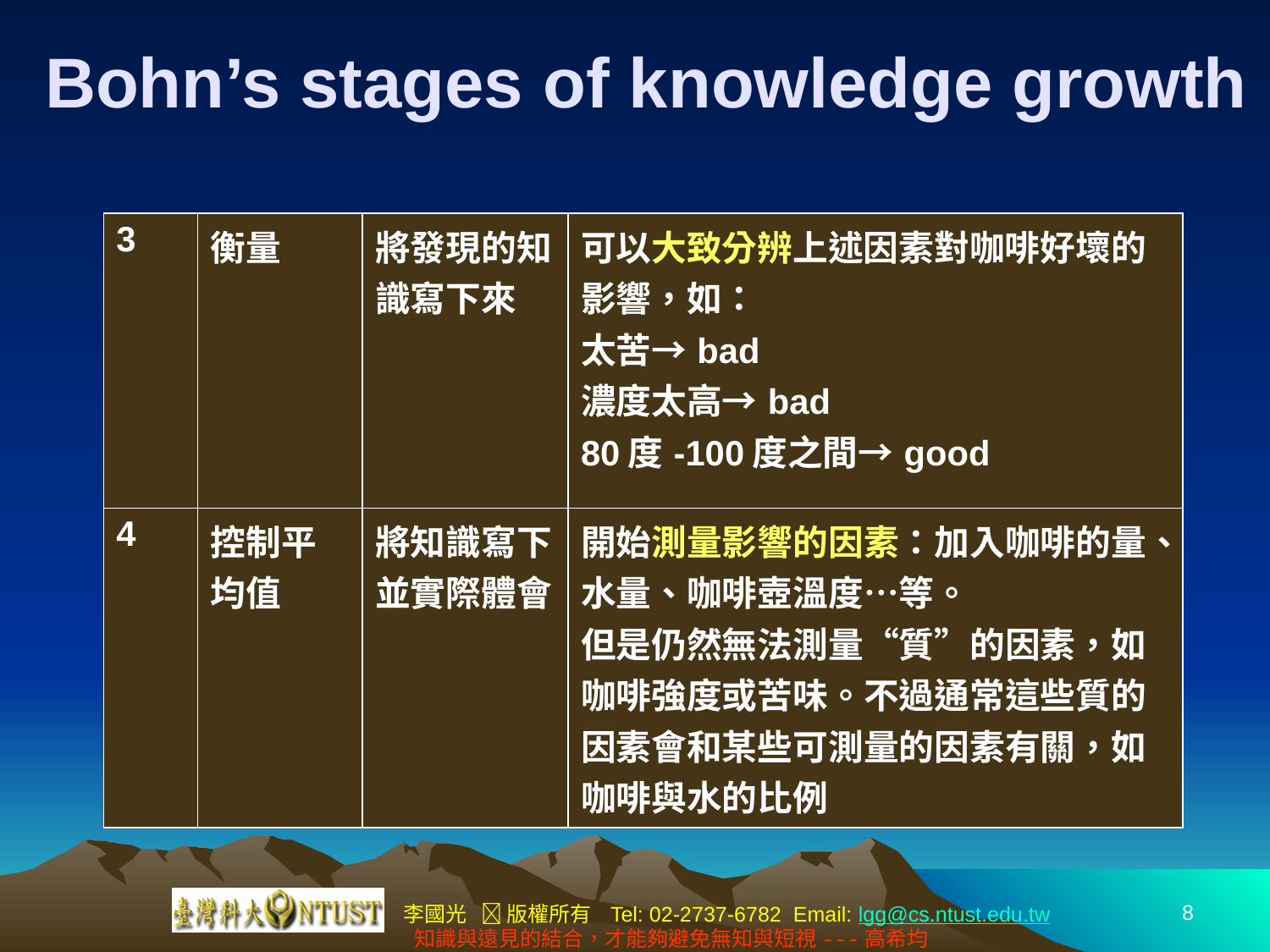

# Bohn’s stages of knowledge growth
| 3 | 衡量 | 將發現的知識寫下來 | 可以大致分辨上述因素對咖啡好壞的影響，如： 太苦→bad 濃度太高→bad 80度-100度之間→good |
| --- | --- | --- | --- |
| 4 | 控制平均值 | 將知識寫下並實際體會 | 開始測量影響的因素：加入咖啡的量、水量、咖啡壺溫度…等。 但是仍然無法測量“質”的因素，如咖啡強度或苦味。不過通常這些質的因素會和某些可測量的因素有關，如咖啡與水的比例 |
8